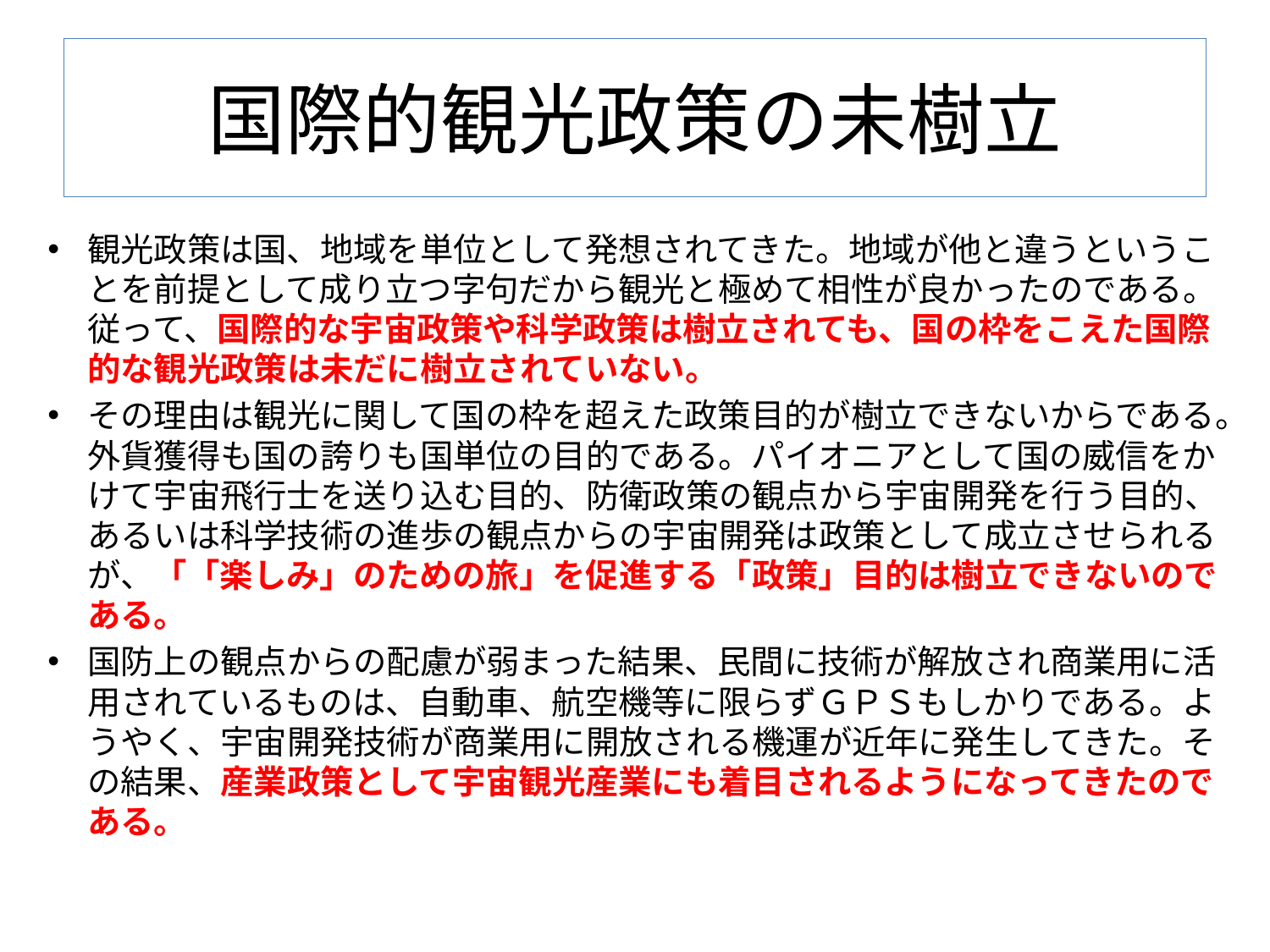

# 国際的観光政策の未樹立
観光政策は国、地域を単位として発想されてきた。地域が他と違うということを前提として成り立つ字句だから観光と極めて相性が良かったのである。従って、国際的な宇宙政策や科学政策は樹立されても、国の枠をこえた国際的な観光政策は未だに樹立されていない。
その理由は観光に関して国の枠を超えた政策目的が樹立できないからである。外貨獲得も国の誇りも国単位の目的である。パイオニアとして国の威信をかけて宇宙飛行士を送り込む目的、防衛政策の観点から宇宙開発を行う目的、あるいは科学技術の進歩の観点からの宇宙開発は政策として成立させられるが、「「楽しみ」のための旅」を促進する「政策」目的は樹立できないのである。
国防上の観点からの配慮が弱まった結果、民間に技術が解放され商業用に活用されているものは、自動車、航空機等に限らずＧＰＳもしかりである。ようやく、宇宙開発技術が商業用に開放される機運が近年に発生してきた。その結果、産業政策として宇宙観光産業にも着目されるようになってきたのである。